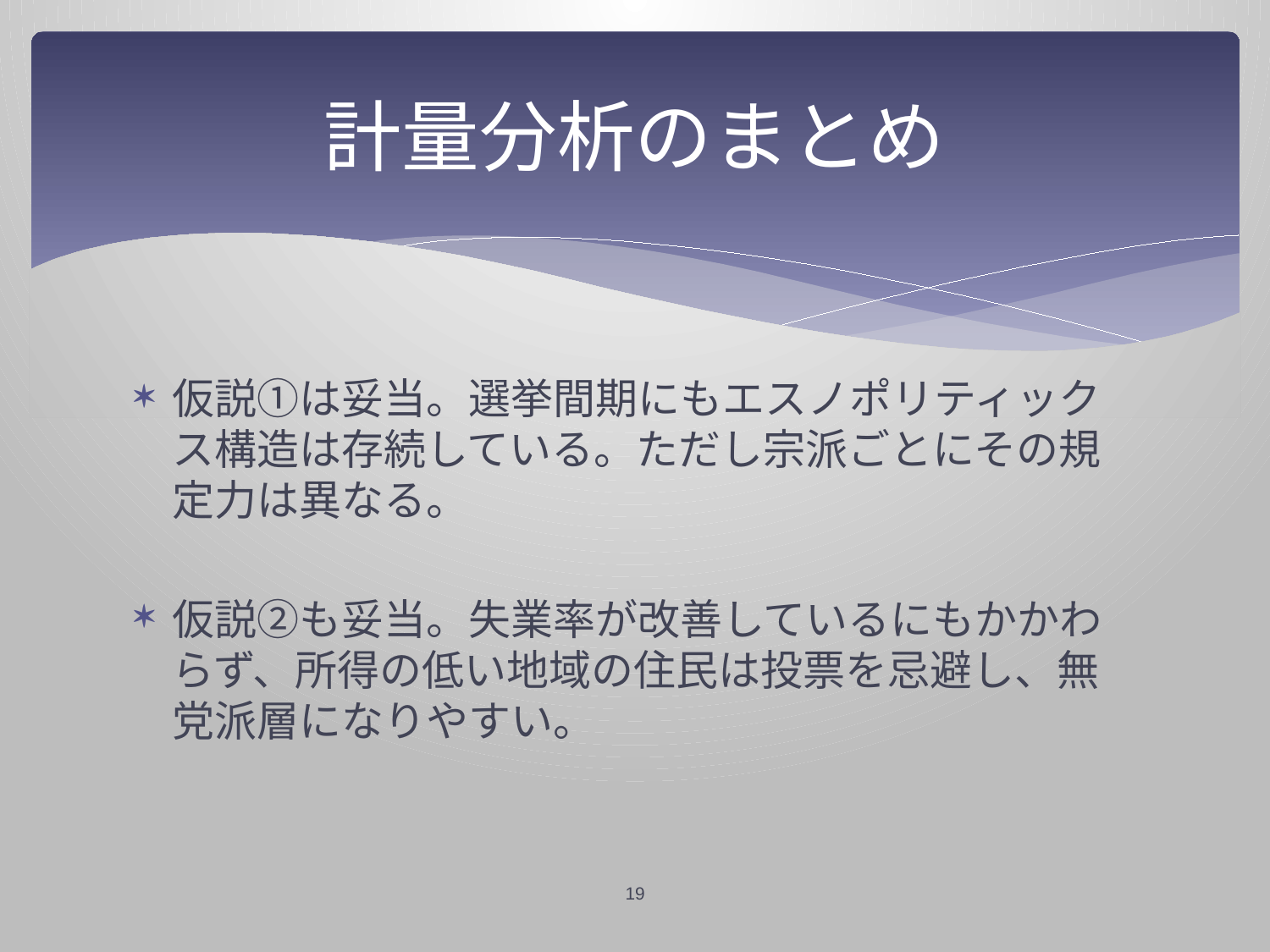

# 計量分析のまとめ
仮説①は妥当。選挙間期にもエスノポリティックス構造は存続している。ただし宗派ごとにその規定力は異なる。

仮説②も妥当。失業率が改善しているにもかかわらず、所得の低い地域の住民は投票を忌避し、無党派層になりやすい。
19